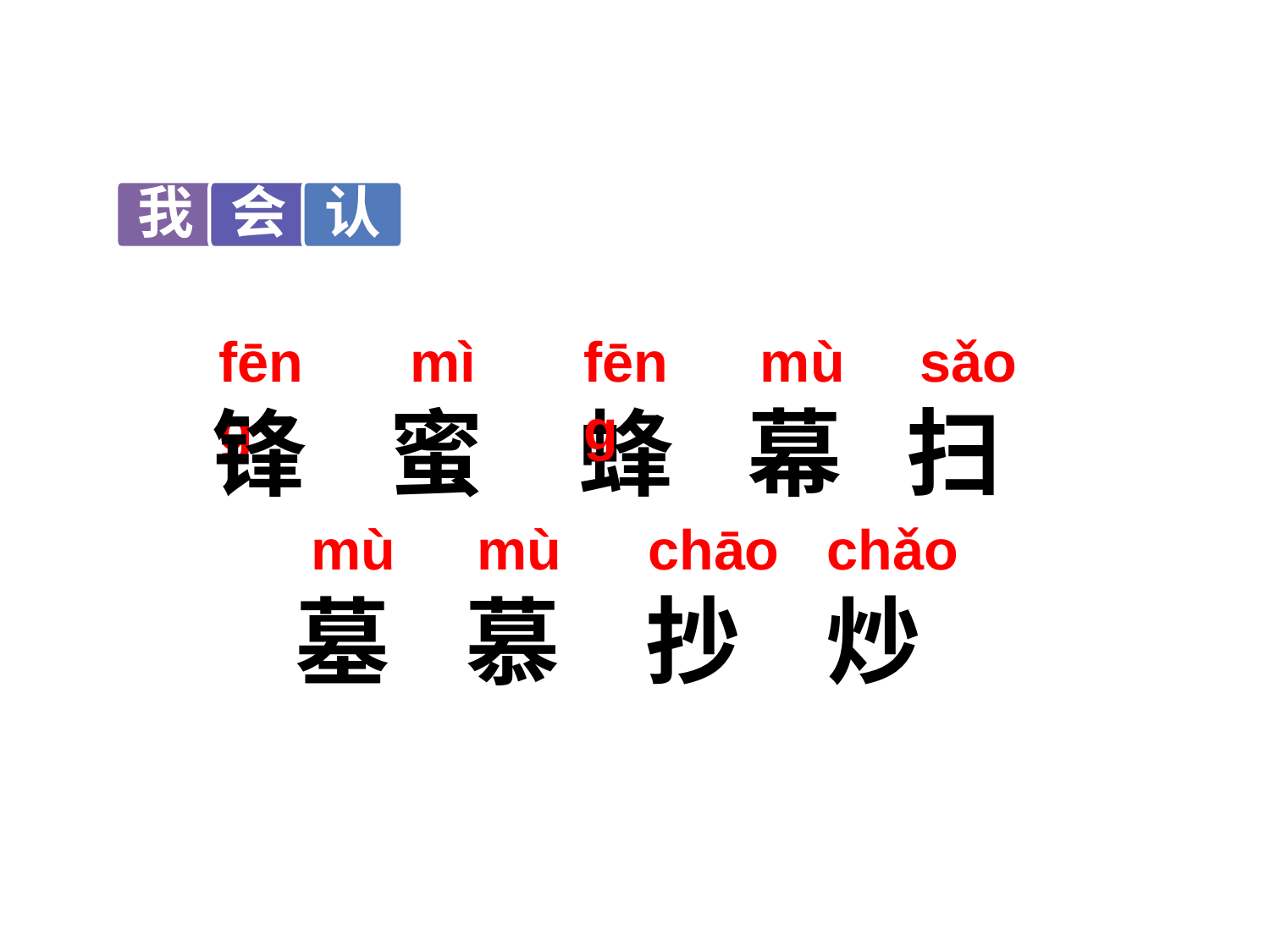

我
会
认
fēng
mì
fēng
 mù
sǎo
扫
锋
蜜
蜂
幕
 mù
mù
 chāo
 chǎo
抄
炒
墓
慕